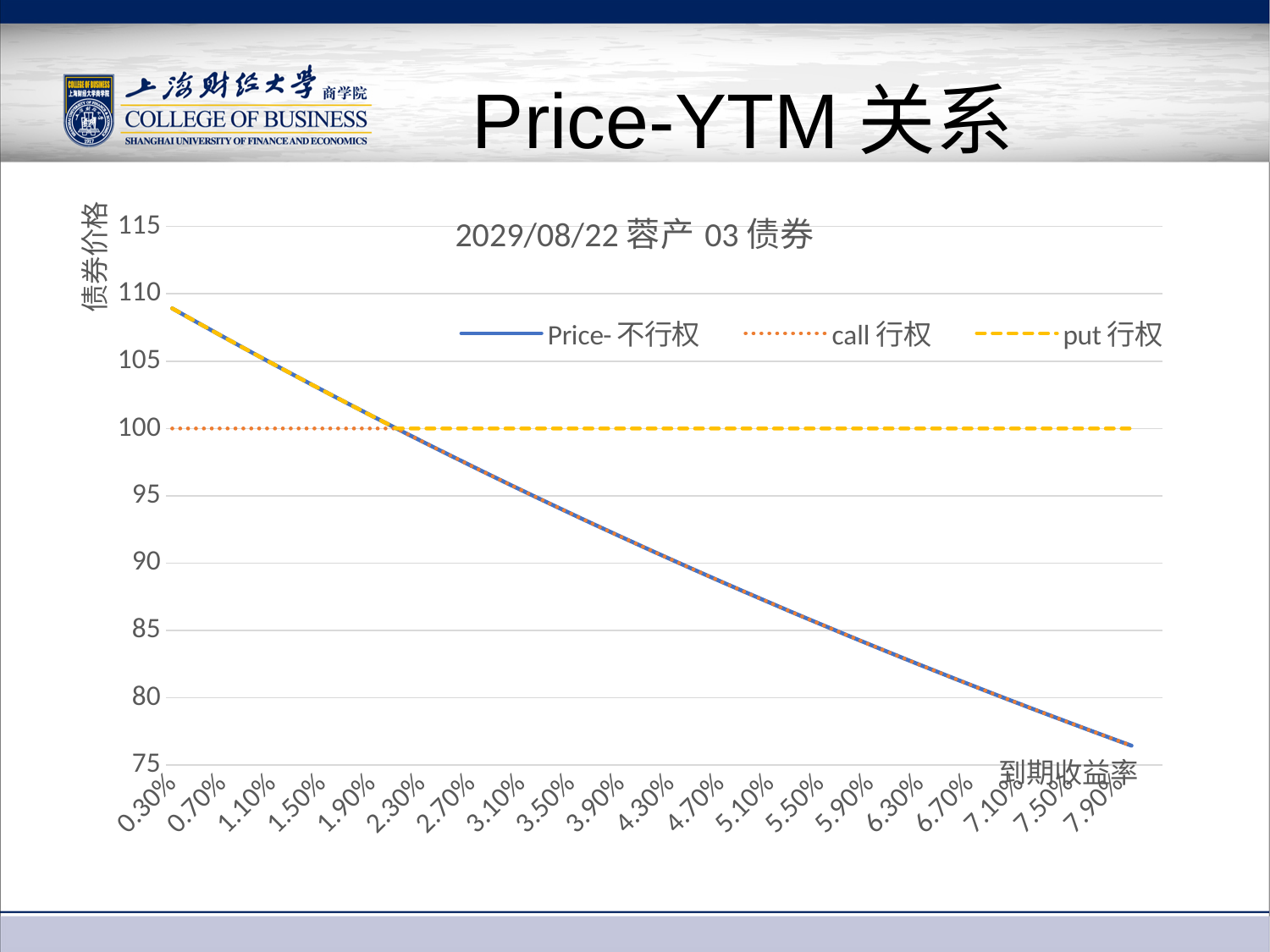

# Price-YTM关系

### Chart: 2029/08/22蓉产03债券

| Category | Price-不行权 | call行权 | put行权 |
|---|---|---|---|
| 3.0000000000000001E-3 | 108.91956361627942 | 100.0 | 108.91956361627942 |
| 4.0000000000000001E-3 | 108.3989444384719 | 100.0 | 108.3989444384719 |
| 5.0000000000000001E-3 | 107.88138612495827 | 100.0 | 107.88138612495827 |
| 6.0000000000000001E-3 | 107.36686756251744 | 100.0 | 107.36686756251744 |
| 7.0000000000000001E-3 | 106.85536780464898 | 100.0 | 106.85536780464898 |
| 8.0000000000000002E-3 | 106.34686607009024 | 100.0 | 106.34686607009024 |
| 8.9999999999999993E-3 | 105.84134174135053 | 100.0 | 105.84134174135053 |
| 0.01 | 105.33877436325763 | 100.0 | 105.33877436325763 |
| 1.0999999999999999E-2 | 104.83914364152045 | 100.0 | 104.83914364152045 |
| 1.2E-2 | 104.3424294413043 | 100.0 | 104.3424294413043 |
| 1.2999999999999999E-2 | 103.84861178582148 | 100.0 | 103.84861178582148 |
| 1.4E-2 | 103.35767085493455 | 100.0 | 103.35767085493455 |
| 1.4999999999999999E-2 | 102.86958698377448 | 100.0 | 102.86958698377448 |
| 1.6E-2 | 102.3843406613708 | 100.0 | 102.3843406613708 |
| 1.7000000000000001E-2 | 101.90191252929732 | 100.0 | 101.90191252929732 |
| 1.7999999999999999E-2 | 101.42228338032861 | 100.0 | 101.42228338032861 |
| 1.9E-2 | 100.94543415711198 | 100.0 | 100.94543415711198 |
| 0.02 | 100.47134595085042 | 100.0 | 100.47134595085042 |
| 2.1000000000000001E-2 | 100.00000000000006 | 100.0 | 100.00000000000006 |
| 2.1999999999999999E-2 | 99.5313776889788 | 99.5313776889788 | 100.0 |
| 2.3E-2 | 99.06546054688911 | 99.06546054688911 | 100.0 |
| 2.4E-2 | 98.60223024625155 | 98.60223024625155 | 100.0 |
| 2.5000000000000001E-2 | 98.1416686017523 | 98.1416686017523 | 100.0 |
| 2.5999999999999999E-2 | 97.68375756900122 | 97.68375756900122 | 100.0 |
| 2.7E-2 | 97.22847924330344 | 97.22847924330344 | 100.0 |
| 2.8000000000000001E-2 | 96.77581585844159 | 96.77581585844159 | 100.0 |
| 2.9000000000000001E-2 | 96.32574978547088 | 96.32574978547088 | 100.0 |
| 0.03 | 95.87826353152492 | 95.87826353152492 | 100.0 |
| 3.1E-2 | 95.43333973863383 | 95.43333973863383 | 100.0 |
| 3.2000000000000001E-2 | 94.99096118255312 | 94.99096118255312 | 100.0 |
| 3.3000000000000002E-2 | 94.55111077160456 | 94.55111077160456 | 100.0 |
| 3.4000000000000002E-2 | 94.11377154552724 | 94.11377154552724 | 100.0 |
| 3.5000000000000003E-2 | 93.67892667434099 | 93.67892667434099 | 100.0 |
| 3.5999999999999997E-2 | 93.24655945721926 | 93.24655945721926 | 100.0 |
| 3.6999999999999998E-2 | 92.81665332137435 | 92.81665332137435 | 100.0 |
| 3.7999999999999999E-2 | 92.38919182095171 | 92.38919182095171 | 100.0 |
| 3.9E-2 | 91.96415863593654 | 91.96415863593654 | 100.0 |
| 0.04 | 91.54153757106918 | 91.54153757106918 | 100.0 |
| 4.1000000000000002E-2 | 91.1213125547726 | 91.1213125547726 | 100.0 |
| 4.2000000000000003E-2 | 90.70346763808833 | 90.70346763808833 | 100.0 |
| 4.2999999999999997E-2 | 90.28798699362427 | 90.28798699362427 | 100.0 |
| 4.3999999999999997E-2 | 89.8748549145111 | 89.8748549145111 | 100.0 |
| 4.4999999999999998E-2 | 89.46405581336984 | 89.46405581336984 | 100.0 |
| 4.5999999999999999E-2 | 89.05557422128808 | 89.05557422128808 | 100.0 |
| 4.7E-2 | 88.64939478680728 | 88.64939478680728 | 100.0 |
| 4.8000000000000001E-2 | 88.24550227491808 | 88.24550227491808 | 100.0 |
| 4.9000000000000002E-2 | 87.84388156606697 | 87.84388156606697 | 100.0 |
| 0.05 | 87.44451765517061 | 87.44451765517061 | 100.0 |
| 5.0999999999999997E-2 | 87.04739565064092 | 87.04739565064092 | 100.0 |
| 5.1999999999999998E-2 | 86.6525007734184 | 86.6525007734184 | 100.0 |
| 5.2999999999999999E-2 | 86.2598183560154 | 86.2598183560154 | 100.0 |
| 5.3999999999999999E-2 | 85.86933384156754 | 85.86933384156754 | 100.0 |
| 5.5E-2 | 85.48103278289506 | 85.48103278289506 | 100.0 |
| 5.6000000000000001E-2 | 85.09490084157211 | 85.09490084157211 | 100.0 |
| 5.7000000000000002E-2 | 84.71092378700575 | 84.71092378700575 | 100.0 |
| 5.8000000000000003E-2 | 84.32908749552249 | 84.32908749552249 | 100.0 |
| 5.8999999999999997E-2 | 83.94937794946452 | 83.94937794946452 | 100.0 |
| 0.06 | 83.57178123629369 | 83.57178123629369 | 100.0 |
| 6.0999999999999999E-2 | 83.19628354770445 | 83.19628354770445 | 100.0 |
| 6.2E-2 | 82.82287117874438 | 82.82287117874438 | 100.0 |
| 6.3E-2 | 82.45153052694388 | 82.45153052694388 | 100.0 |
| 6.4000000000000001E-2 | 82.08224809145304 | 82.08224809145304 | 100.0 |
| 6.5000000000000002E-2 | 81.71501047218771 | 81.71501047218771 | 100.0 |
| 6.6000000000000003E-2 | 81.34980436898212 | 81.34980436898212 | 100.0 |
| 6.7000000000000004E-2 | 80.986616580751 | 80.986616580751 | 100.0 |
| 6.8000000000000005E-2 | 80.62543400465793 | 80.62543400465793 | 100.0 |
| 6.9000000000000006E-2 | 80.26624363529305 | 80.26624363529305 | 100.0 |
| 7.0000000000000007E-2 | 79.90903256385678 | 79.90903256385678 | 100.0 |
| 7.0999999999999994E-2 | 79.5537879773526 | 79.5537879773526 | 100.0 |
| 7.1999999999999995E-2 | 79.20049715778622 | 79.20049715778622 | 100.0 |
| 7.2999999999999995E-2 | 78.84914748137308 | 78.84914748137308 | 100.0 |
| 7.3999999999999996E-2 | 78.49972641775214 | 78.49972641775214 | 100.0 |
| 7.4999999999999997E-2 | 78.15222152920836 | 78.15222152920836 | 100.0 |
| 7.5999999999999998E-2 | 77.80662046990079 | 77.80662046990079 | 100.0 |
| 7.6999999999999999E-2 | 77.46291098509931 | 77.46291098509931 | 100.0 |
| 7.8E-2 | 77.12108091042711 | 77.12108091042711 | 100.0 |
| 7.9000000000000001E-2 | 76.78111817111129 | 76.78111817111129 | 100.0 |
| 0.08 | 76.44301078123928 | 76.44301078123928 | 100.0 |
|  | None | None | None |
|  | None | None | None |